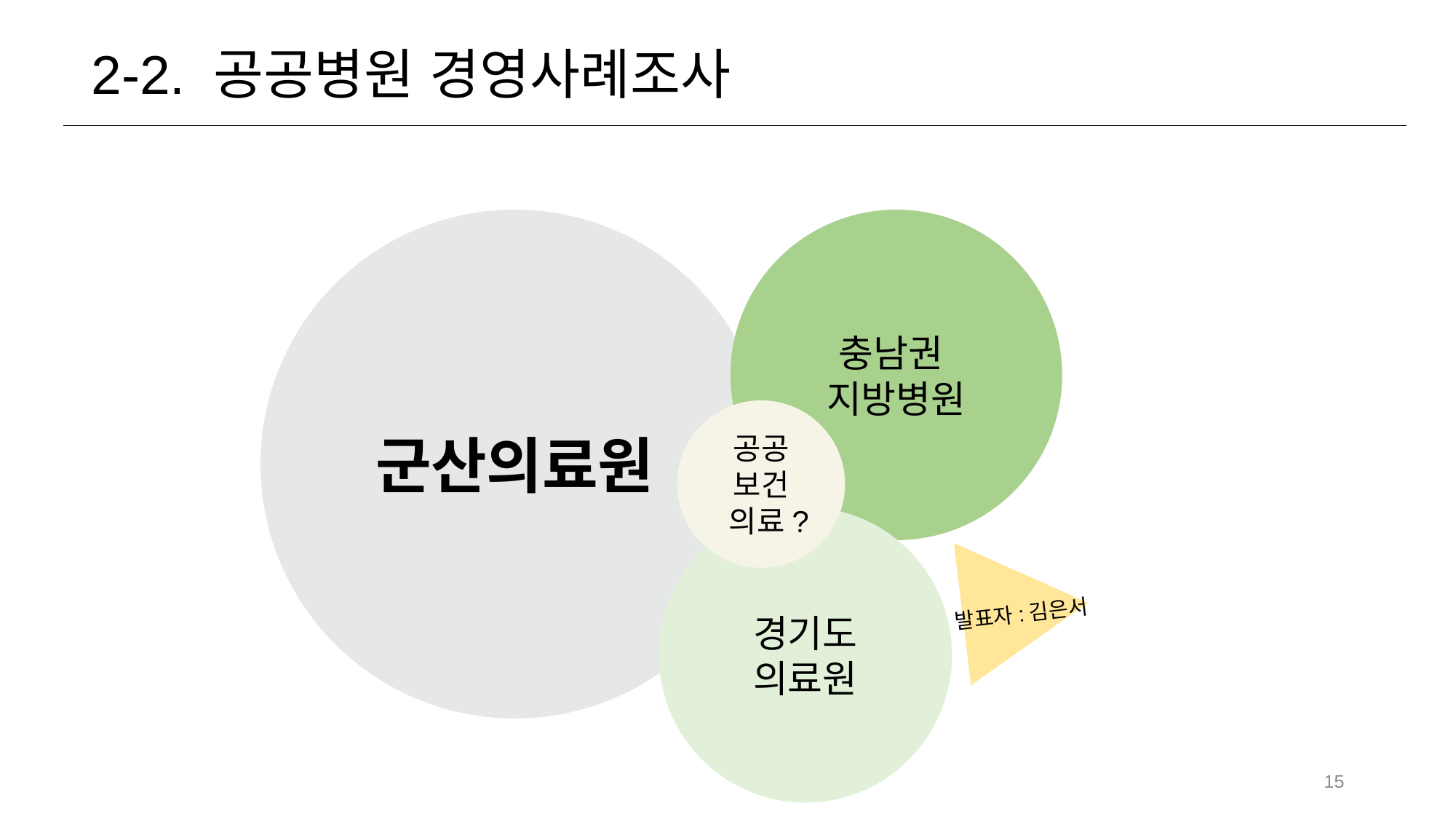

2-2. 공공병원 경영사례조사

군산의료원
충남권
지방병원
공공
보건
 의료?
경기도
의료원

발표자:김은서

15